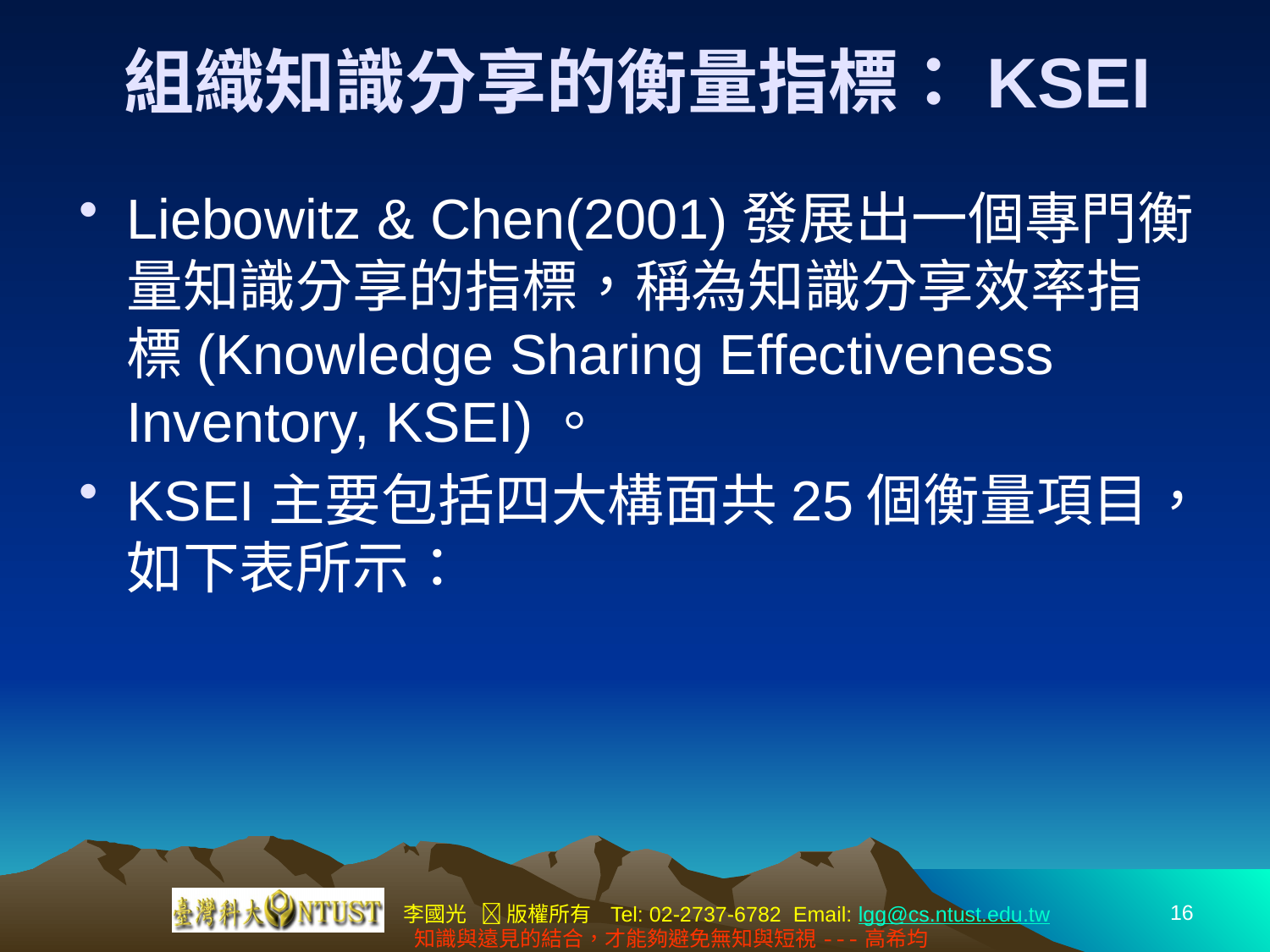

# 組織知識分享的衡量指標：KSEI
Liebowitz & Chen(2001)發展出一個專門衡量知識分享的指標，稱為知識分享效率指標(Knowledge Sharing Effectiveness Inventory, KSEI)。
KSEI主要包括四大構面共25個衡量項目，如下表所示：
16